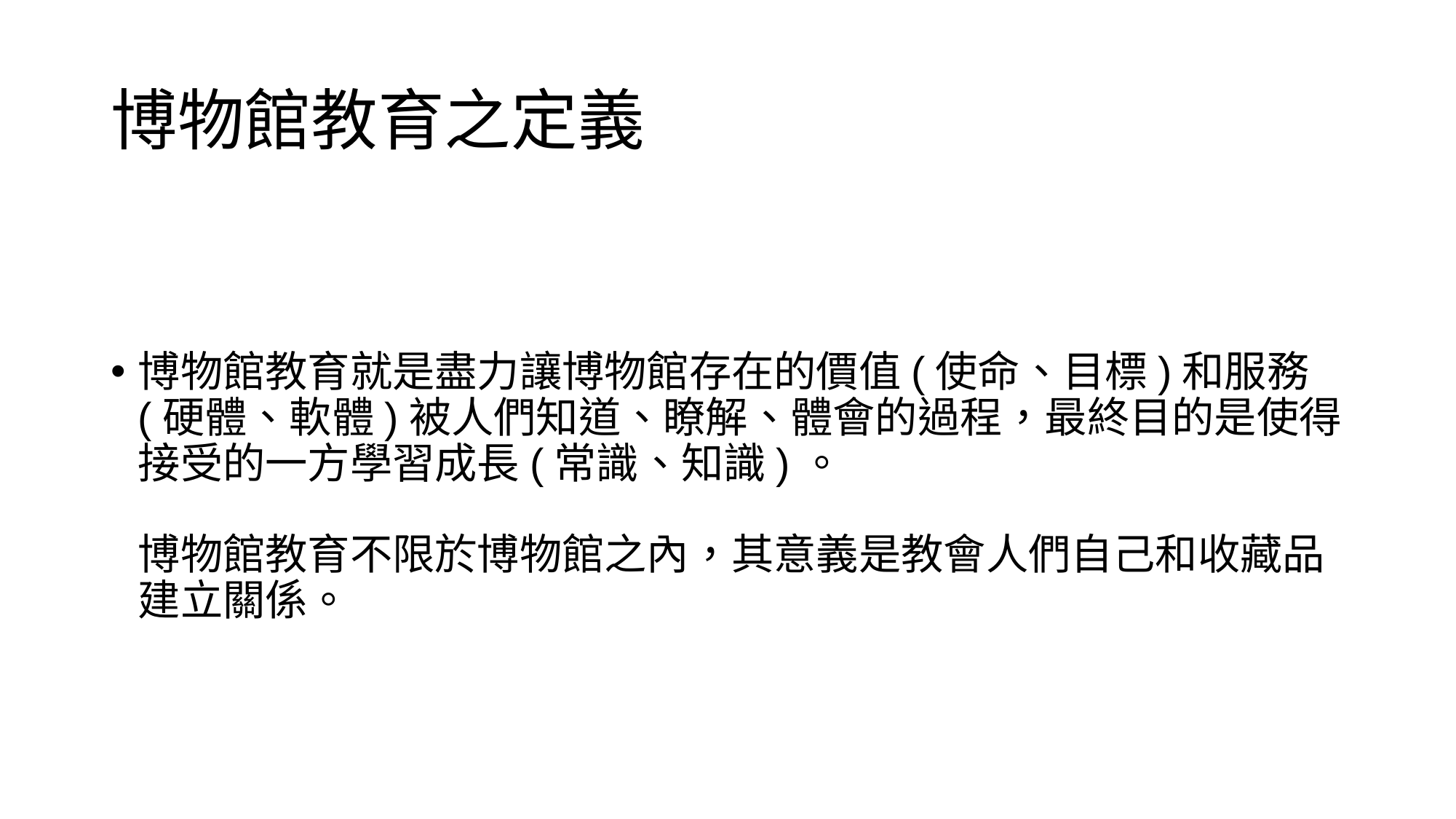

# 博物館教育之定義

博物館教育就是盡力讓博物館存在的價值(使命、目標)和服務(硬體、軟體)被人們知道、瞭解、體會的過程，最終目的是使得接受的一方學習成長(常識、知識)。
博物館教育不限於博物館之內，其意義是教會人們自己和收藏品建立關係。